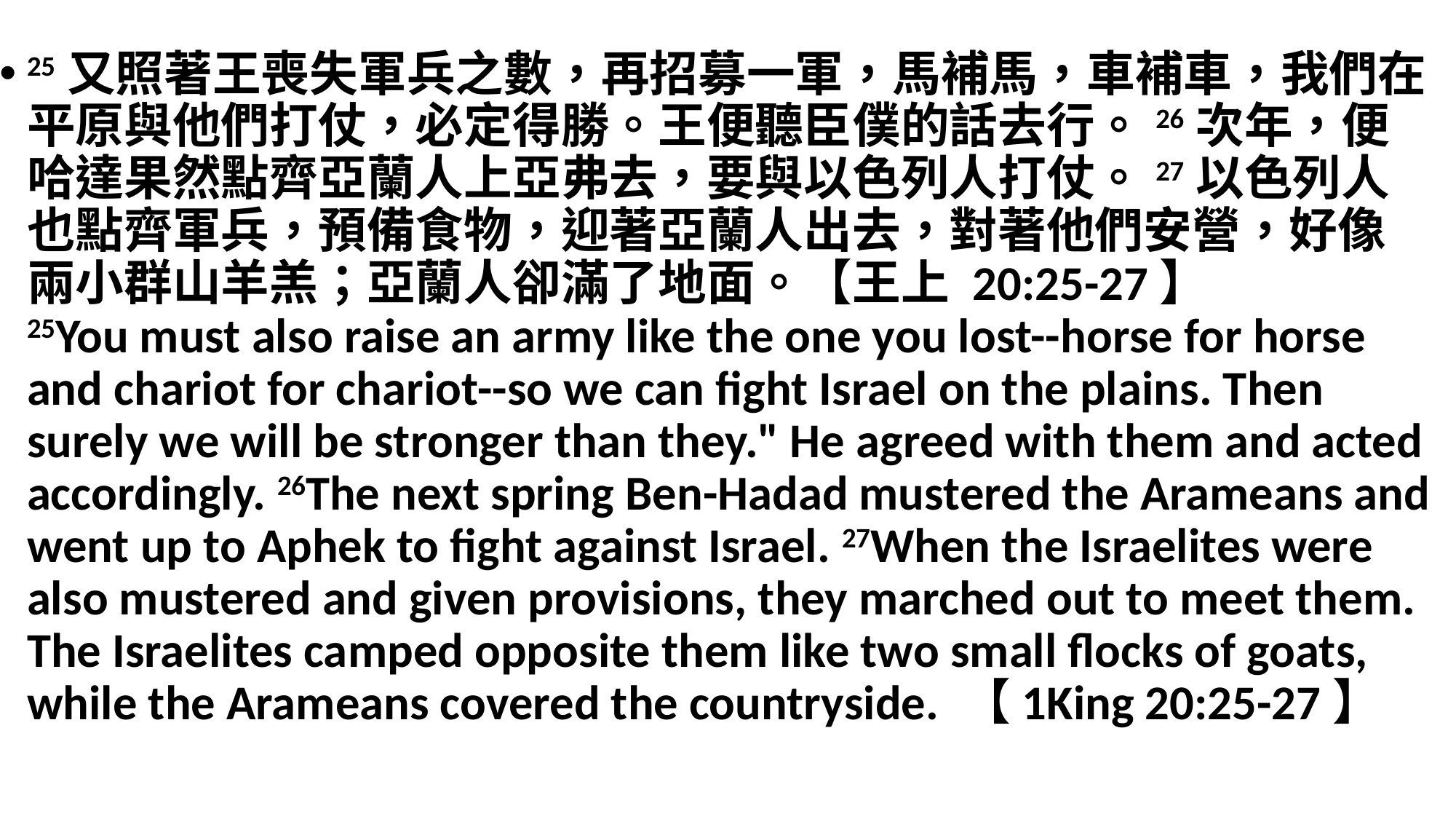

25又照著王喪失軍兵之數，再招募一軍，馬補馬，車補車，我們在平原與他們打仗，必定得勝。王便聽臣僕的話去行。26次年，便哈達果然點齊亞蘭人上亞弗去，要與以色列人打仗。27以色列人也點齊軍兵，預備食物，迎著亞蘭人出去，對著他們安營，好像兩小群山羊羔；亞蘭人卻滿了地面。【王上 20:25-27】
25You must also raise an army like the one you lost--horse for horse and chariot for chariot--so we can fight Israel on the plains. Then surely we will be stronger than they." He agreed with them and acted accordingly. 26The next spring Ben-Hadad mustered the Arameans and went up to Aphek to fight against Israel. 27When the Israelites were also mustered and given provisions, they marched out to meet them. The Israelites camped opposite them like two small flocks of goats, while the Arameans covered the countryside. 【1King 20:25-27】

#